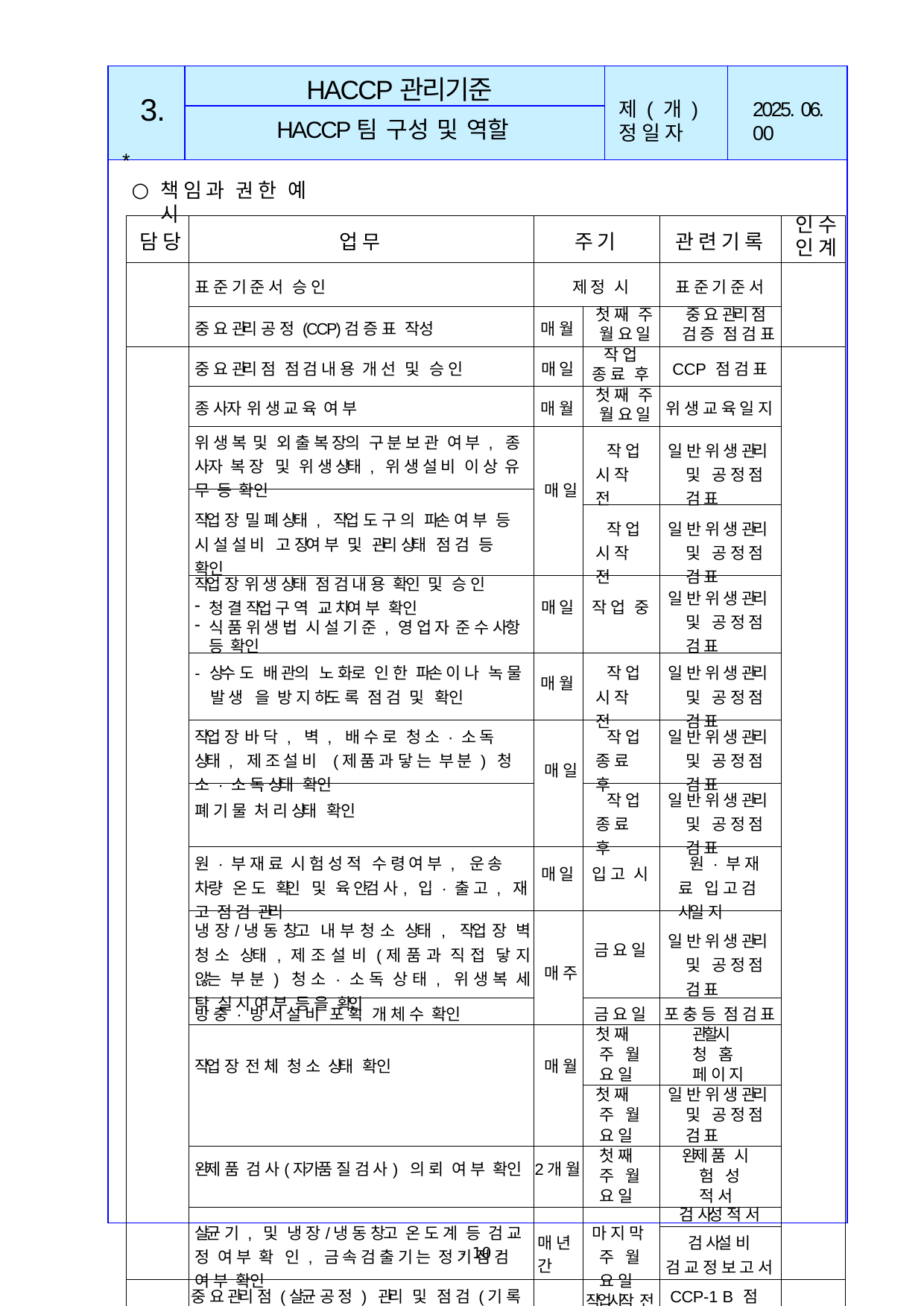

|  |  |  |  |
| --- | --- | --- | --- |
|  |  |  |  |
|  |  |  |  |
HACCP관리기준
3.
제 ( 개 ) 정 일 자
2025. 06. 00
HACCP팀 구성 및 역할
*
책 임 과 권 한 예 시
| 담 당 | 업 무 | 주 기 |  | 관 련 기 록 | 인 수 인 계 |
| --- | --- | --- | --- | --- | --- |
|  | 표 준 기 준 서 승 인 | 제 정 시 |  | 표 준 기 준 서 |  |
|  | 중 요 관리 공 정 (CCP)검 증 표 작성 | 매 월 | 첫 째 주 월 요 일 | 중 요 관리 점 검 증 점 검 표 |  |
|  | 중 요 관리 점 점 검 내 용 개 선 및 승 인 | 매 일 | 작 업 종 료 후 | CCP 점 검 표 |  |
|  | 종 사자 위 생 교 육 여 부 | 매 월 | 첫 째 주 월 요 일 | 위 생 교 육 일 지 |  |
|  | 위 생 복 및 외 출 복 장의 구 분 보 관 여 부 , 종 사자 복 장 및 위 생 상태 , 위 생 설 비 이 상 유 무 등 확인 | 매 일 | 작 업 시 작 전 | 일 반 위 생 관리 및 공 정 점 검 표 |  |
|  | 작업 장 밀 폐 상태 , 작업 도 구 의 파손 여 부 등 시 설 설 비 고 장여 부 및 관리 상태 점 검 등 확인 |  |  |  |  |
|  |  |  | 작 업 시 작 전 | 일 반 위 생 관리 및 공 정 점 검 표 |  |
|  | 작업 장 위 생 상태 점 검 내 용 확인 및 승 인 청 결 작업 구 역 교 차여 부 확인 식 품 위 생 법 시 설 기 준 , 영 업 자 준 수 사항 등 확인 | 매 일 | 작 업 중 | 일 반 위 생 관리 및 공 정 점 검 표 |  |
|  | - 상수 도 배 관의 노 화로 인 한 파손 이 나 녹 물 발 생 을 방 지 하도 록 점 검 및 확인 | 매 월 | 작 업 시 작 전 | 일 반 위 생 관리 및 공 정 점 검 표 |  |
|  | 작업 장 바 닥 , 벽 , 배 수 로 청 소 · 소 독 상태 , 제 조 설 비 (제 품 과 닿 는 부 분 ) 청 소 · 소 독 상태 확인 | 매 일 | 작 업 종 료 후 | 일 반 위 생 관리 및 공 정 점 검 표 |  |
|  | 폐 기 물 처 리 상태 확인 |  | 작 업 종 료 후 | 일 반 위 생 관리 및 공 정 점 검 표 |  |
|  | 원 · 부 재 료 시 험 성 적 수 령 여 부 , 운 송 차량 온 도 확인 및 육 안검 사, 입 · 출 고 , 재 고 점 검 관리 | 매 일 | 입 고 시 | 원 · 부 재 료 입 고 검 사일 지 |  |
|  | 냉 장/냉 동 창고 내 부 청 소 상태 , 작업 장 벽 청 소 상태 , 제 조 설 비 (제 품 과 직 접 닿 지 않는 부 분 ) 청 소 · 소 독 상 태 , 위 생 복 세 탁 실 시 여 부 등 을 확인 | 매 주 | 금 요 일 | 일 반 위 생 관리 및 공 정 점 검 표 |  |
|  | 방 충 · 방 서 설 비 포 획 개 체 수 확인 |  | 금 요 일 | 포 충 등 점 검 표 |  |
|  | 작업 장 전 체 청 소 상태 확인 | 매 월 | 첫 째 주 월 요 일 | 관할시 청 홈 페 이 지 |  |
|  |  |  | 첫 째 주 월 요 일 | 일 반 위 생 관리 및 공 정 점 검 표 |  |
|  | 완제 품 검 사(자가품 질 검 사) 의 뢰 여 부 확인 | 2개 월 | 첫 째 주 월 요 일 | 완제 품 시 험 성 적 서 |  |
|  | 살균 기 , 및 냉 장/냉 동 창고 온 도 계 등 검 교 정 여 부 확 인 , 금 속 검 출 기 는 정 기 점 검 여 부 확인 | 매 년 간 | 마 지 막 주 월 요 일 | 검 사성 적 서 |  |
|  |  |  |  | 검 사설 비 검 교 정 보 고 서 |  |
|  | 중 요 관리 점 (살균 공 정 ) 관리 및 점 검 (기 록 ) 모 니 터 링 장비 사용 전 후 세 척 · 소 독 상태 확인 | 매 일 | 작업시작 전 작 업 중 작업종료 후 | CCP-1 B 점 검 표 (살균 공 정 ) |  |
|  | 중 요 관리 점 (금 속 검 출 공 정 ) 관리 및 점 검 (기 록 ) 모 니 터 링 장비 사용 전 후 세 척 · 소 독 상태 확인 |  |  | CCP-2P 점 검 표 (금 속 검 출 공 정 ) |  |
- 10 -